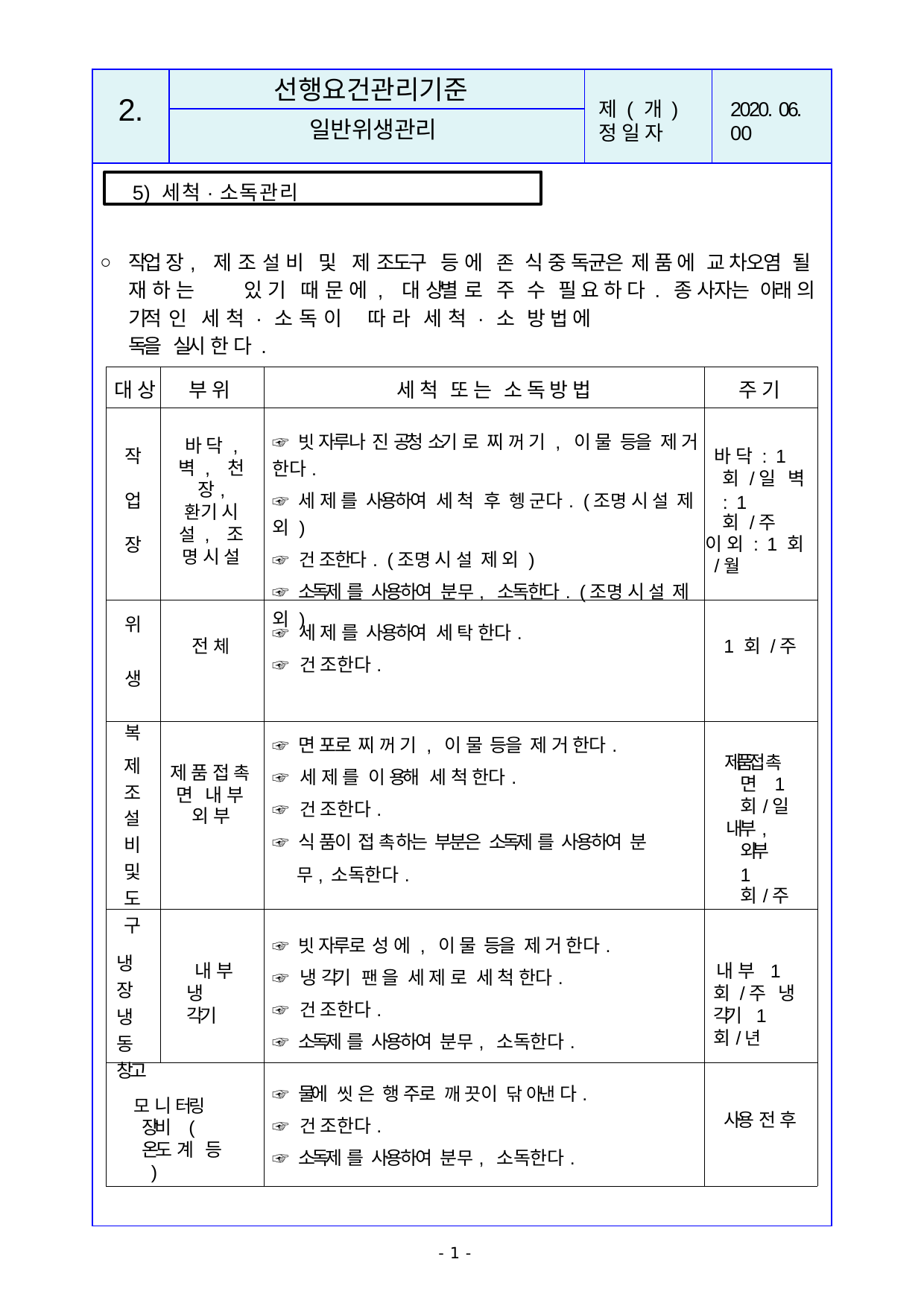

|  |  |  |  |
| --- | --- | --- | --- |
|  |  |  |  |
|  |  |  |  |
선행요건관리기준
2.
제 ( 개 ) 정 일 자
2020. 06. 00
일반위생관리
5) 세척·소독관리
작업 장, 제 조 설 비 및 제 조도구 등 에 존 재 하 는 	있 기 때 문 에 , 대 상별 로 주 기적 인 세 척 · 소 독 이 	따 라 세 척 · 소 독을 실시 한 다 .
식 중 독균은 제 품 에 교 차오염 될 수 필 요 하 다 . 종 사자는 아래 의 방 법 에
| 대 상 | 부 위 | 세 척 또 는 소 독 방 법 | 주 기 |
| --- | --- | --- | --- |
| 작 업 장 | 바 닥 , 벽 , 천 장, 환기 시 설 , 조 명 시 설 | ☞ 빗 자루나 진 공청 소기 로 찌 꺼 기 , 이 물 등을 제 거 한다. ☞ 세 제 를 사용하여 세 척 후 헹 군다. (조명 시 설 제 외 ) ☞ 건 조한다. (조명 시 설 제 외 ) ☞ 소독제 를 사용하여 분무, 소독한다. (조명 시 설 제 외 ) | 바 닥 : 1 회 /일 벽 : 1 회 /주 이 외 : 1 회 /월 |
| 위 생 복 | 전 체 | ☞ 세 제 를 사용하여 세 탁 한다. ☞ 건 조한다. | 1 회 /주 |
| 제 조 설 비 및 도 구 | 제 품 접 촉 면 내 부 외 부 | ☞ 면 포로 찌 꺼 기 , 이 물 등을 제 거 한다. ☞ 세 제 를 이 용해 세 척 한다. ☞ 건 조한다. ☞ 식 품이 접 촉하는 부분은 소독제 를 사용하여 분무, 소독한다. | 제품접촉면 1 회/일 내부, 외부 1 회/주 |
| 냉 장 냉 동 창고 | 내 부 냉 각기 | ☞ 빗 자루로 성 에 , 이 물 등을 제 거 한다. ☞ 냉 각기 팬 을 세 제 로 세 척 한다. ☞ 건 조한다. ☞ 소독제 를 사용하여 분무, 소독한다. | 내 부 1 회 /주 냉 각기 1 회/년 |
| 모 니 터링 장비 ( 온도 계 등 ) |  | ☞ 물에 씻 은 행 주로 깨 끗이 닦 아낸 다. ☞ 건 조한다. ☞ 소독제 를 사용하여 분무, 소독한다. | 사용 전 후 |
- 1 -